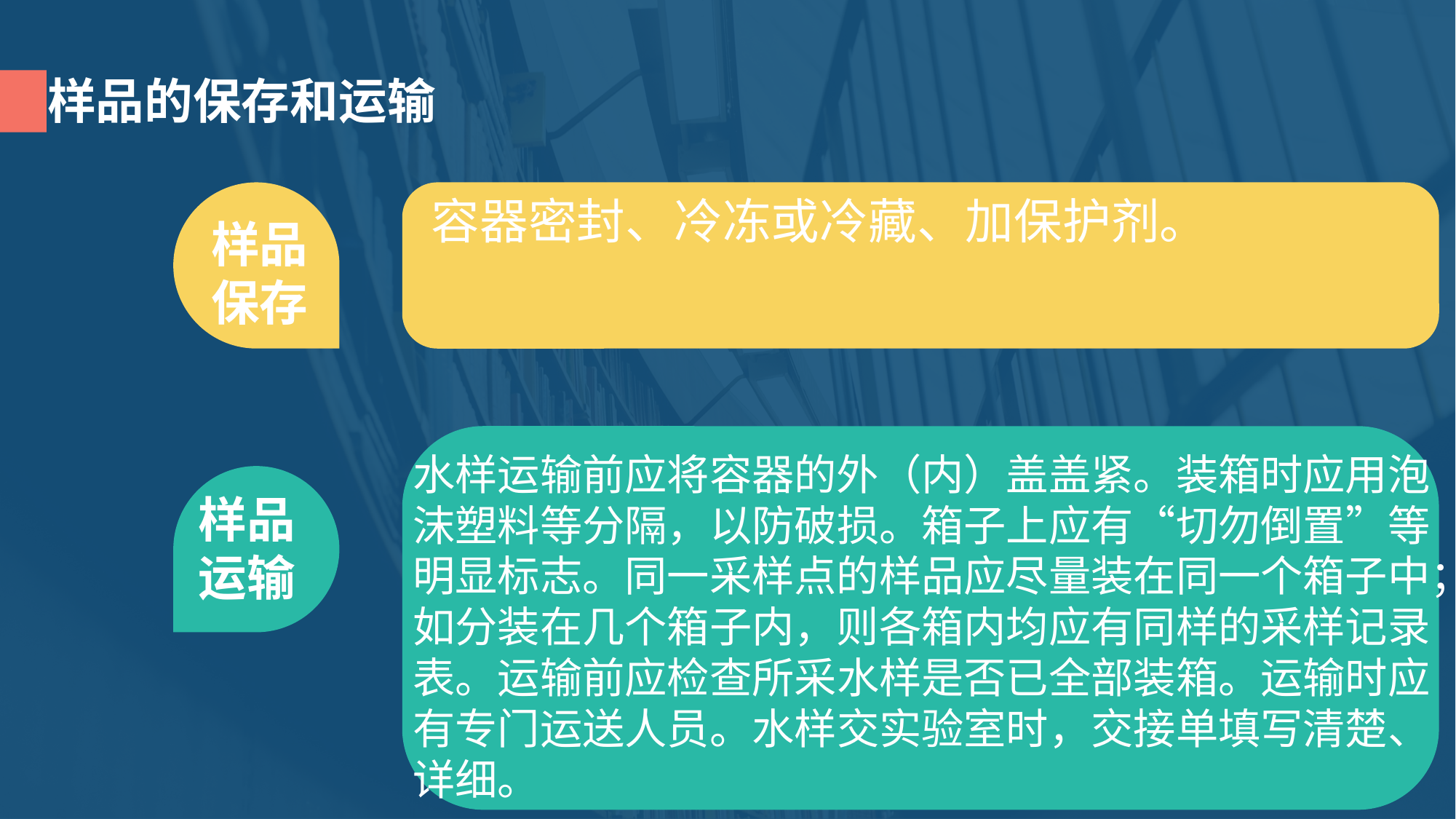

样品的保存和运输
样品保存

容器密封、冷冻或冷藏、加保护剂。

水样运输前应将容器的外（内）盖盖紧。装箱时应用泡沫塑料等分隔，以防破损。箱子上应有“切勿倒置”等明显标志。同一采样点的样品应尽量装在同一个箱子中；如分装在几个箱子内，则各箱内均应有同样的采样记录表。运输前应检查所采水样是否已全部装箱。运输时应有专门运送人员。水样交实验室时，交接单填写清楚、详细。

样品运输